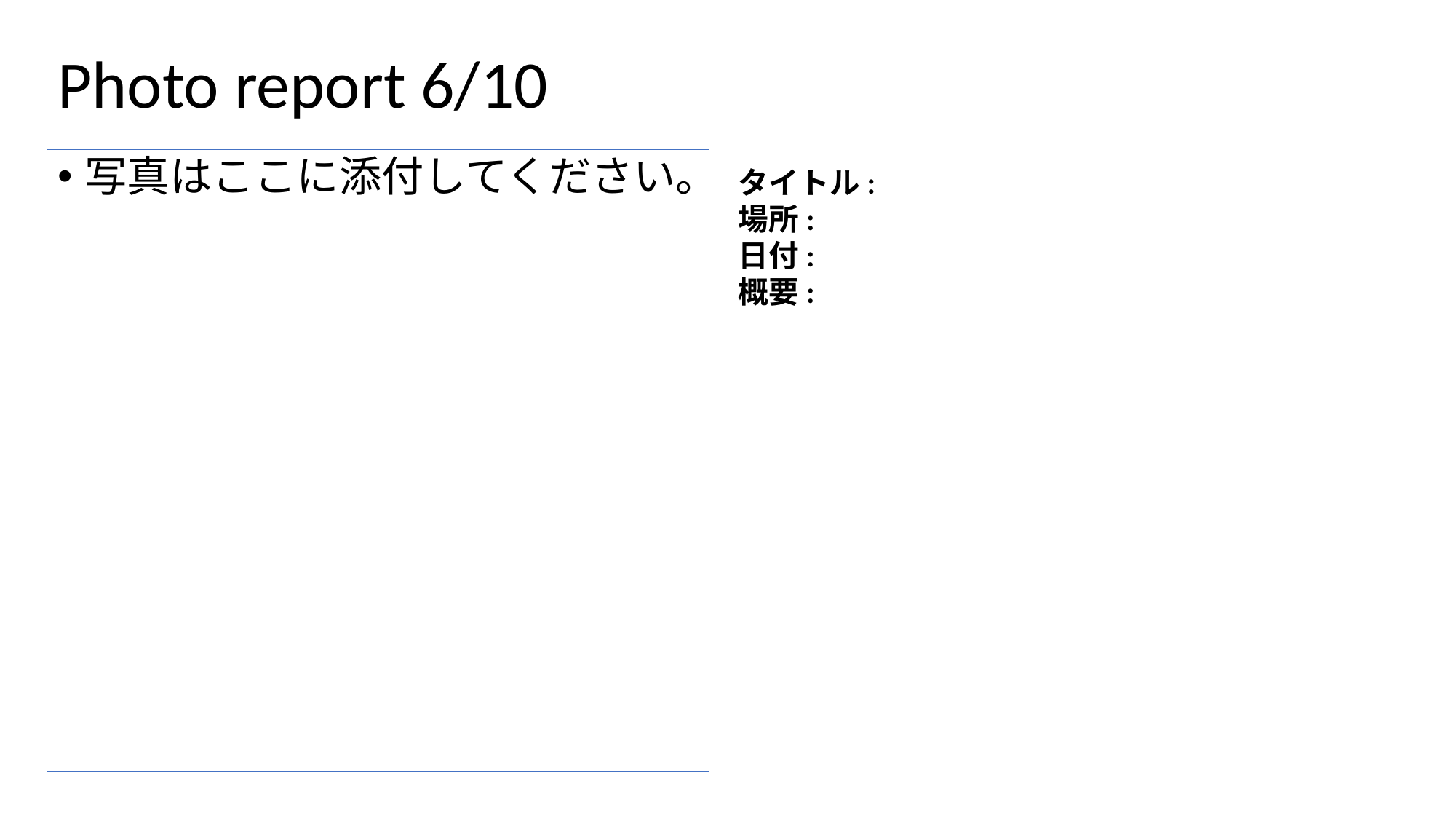

# Photo report 6/10
写真はここに添付してください。
タイトル:
場所:
日付:
概要: